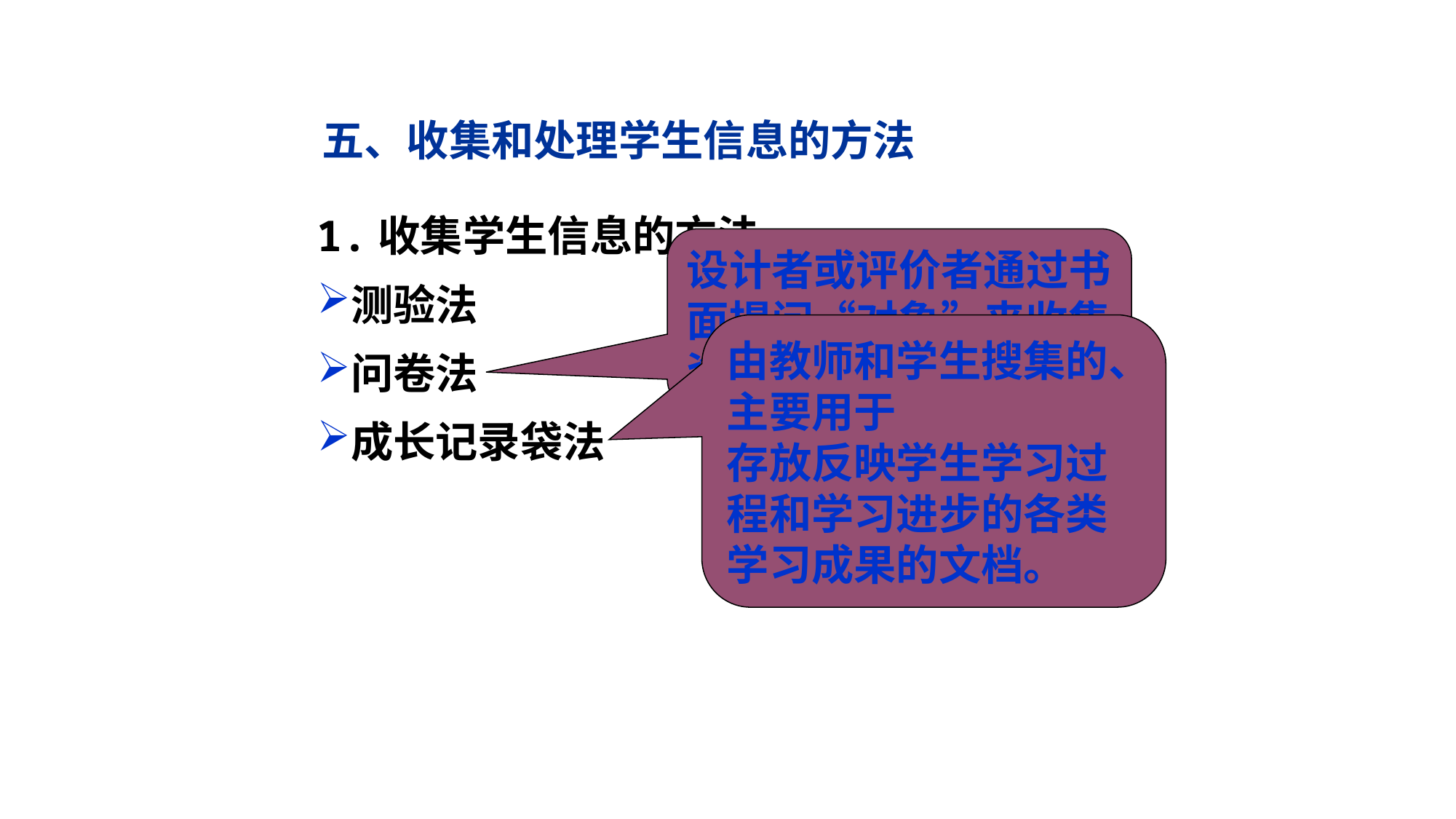

五、收集和处理学生信息的方法
1.收集学生信息的方法
测验法
问卷法
成长记录袋法

设计者或评价者通过书面提问“对象”来收集资料。
由教师和学生搜集的、主要用于
存放反映学生学习过程和学习进步的各类学习成果的文档。